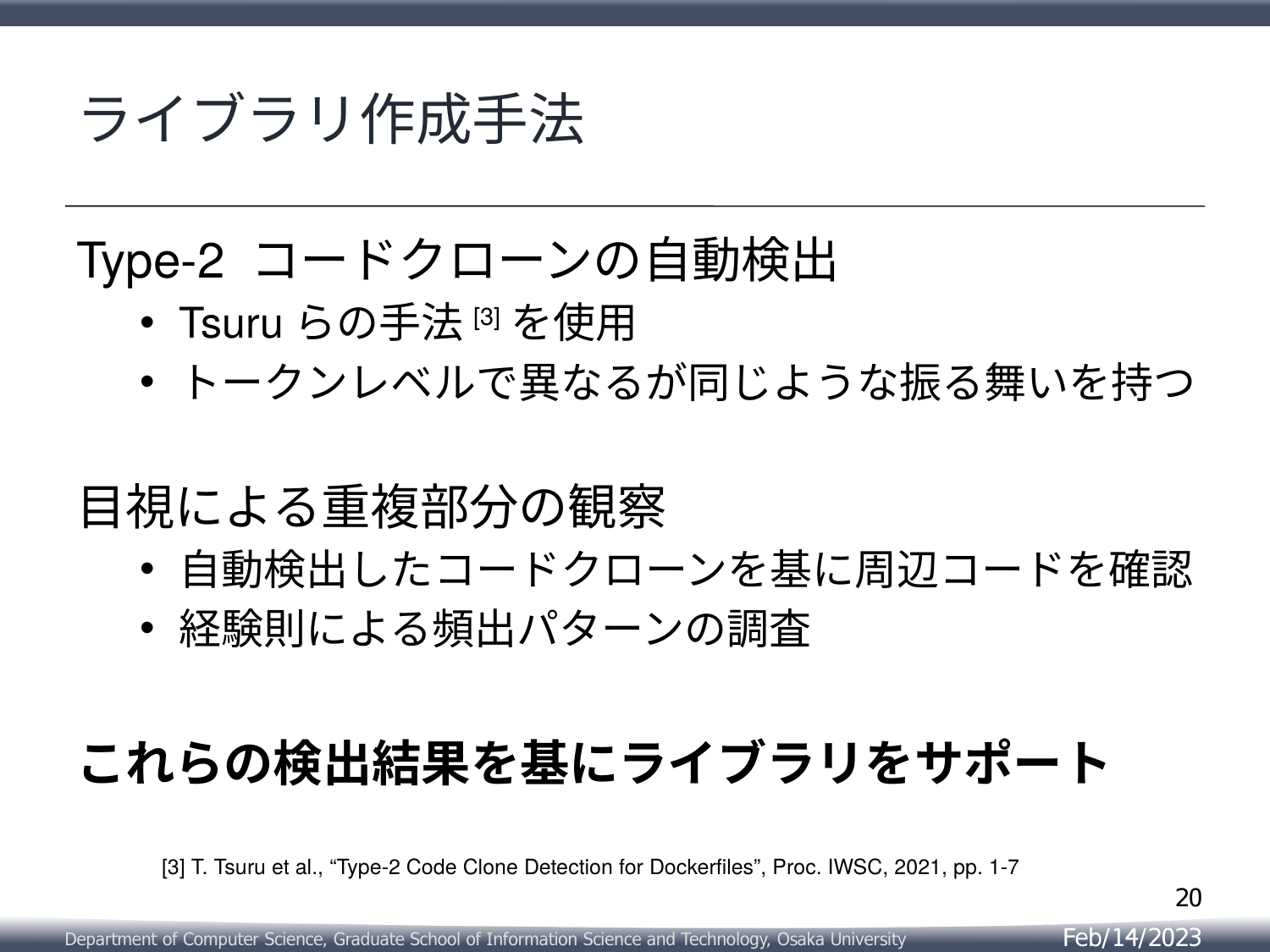

# ライブラリ作成手法
Type-2 コードクローンの自動検出
Tsuruらの手法[3]を使用
トークンレベルで異なるが同じような振る舞いを持つ

目視による重複部分の観察
自動検出したコードクローンを基に周辺コードを確認
経験則による頻出パターンの調査

これらの検出結果を基にライブラリをサポート
[3] T. Tsuru et al., “Type-2 Code Clone Detection for Dockerfiles”, Proc. IWSC, 2021, pp. 1-7
20
Feb/14/2023